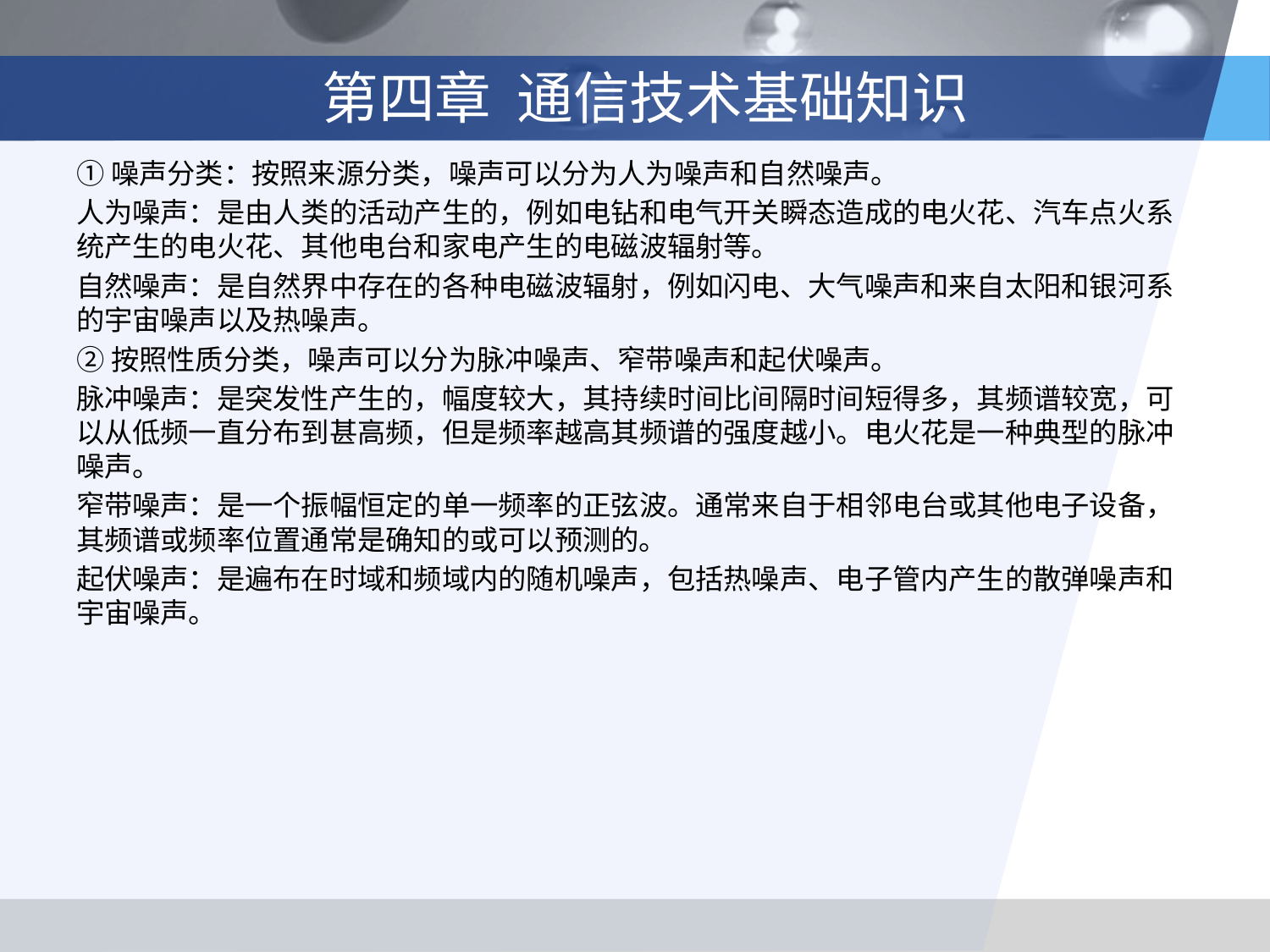

# 第四章  通信技术基础知识
①噪声分类：按照来源分类，噪声可以分为人为噪声和自然噪声。
人为噪声：是由人类的活动产生的，例如电钻和电气开关瞬态造成的电火花、汽车点火系统产生的电火花、其他电台和家电产生的电磁波辐射等。
自然噪声：是自然界中存在的各种电磁波辐射，例如闪电、大气噪声和来自太阳和银河系的宇宙噪声以及热噪声。
②按照性质分类，噪声可以分为脉冲噪声、窄带噪声和起伏噪声。
脉冲噪声：是突发性产生的，幅度较大，其持续时间比间隔时间短得多，其频谱较宽，可以从低频一直分布到甚高频，但是频率越高其频谱的强度越小。电火花是一种典型的脉冲噪声。
窄带噪声：是一个振幅恒定的单一频率的正弦波。通常来自于相邻电台或其他电子设备，其频谱或频率位置通常是确知的或可以预测的。
起伏噪声：是遍布在时域和频域内的随机噪声，包括热噪声、电子管内产生的散弹噪声和宇宙噪声。